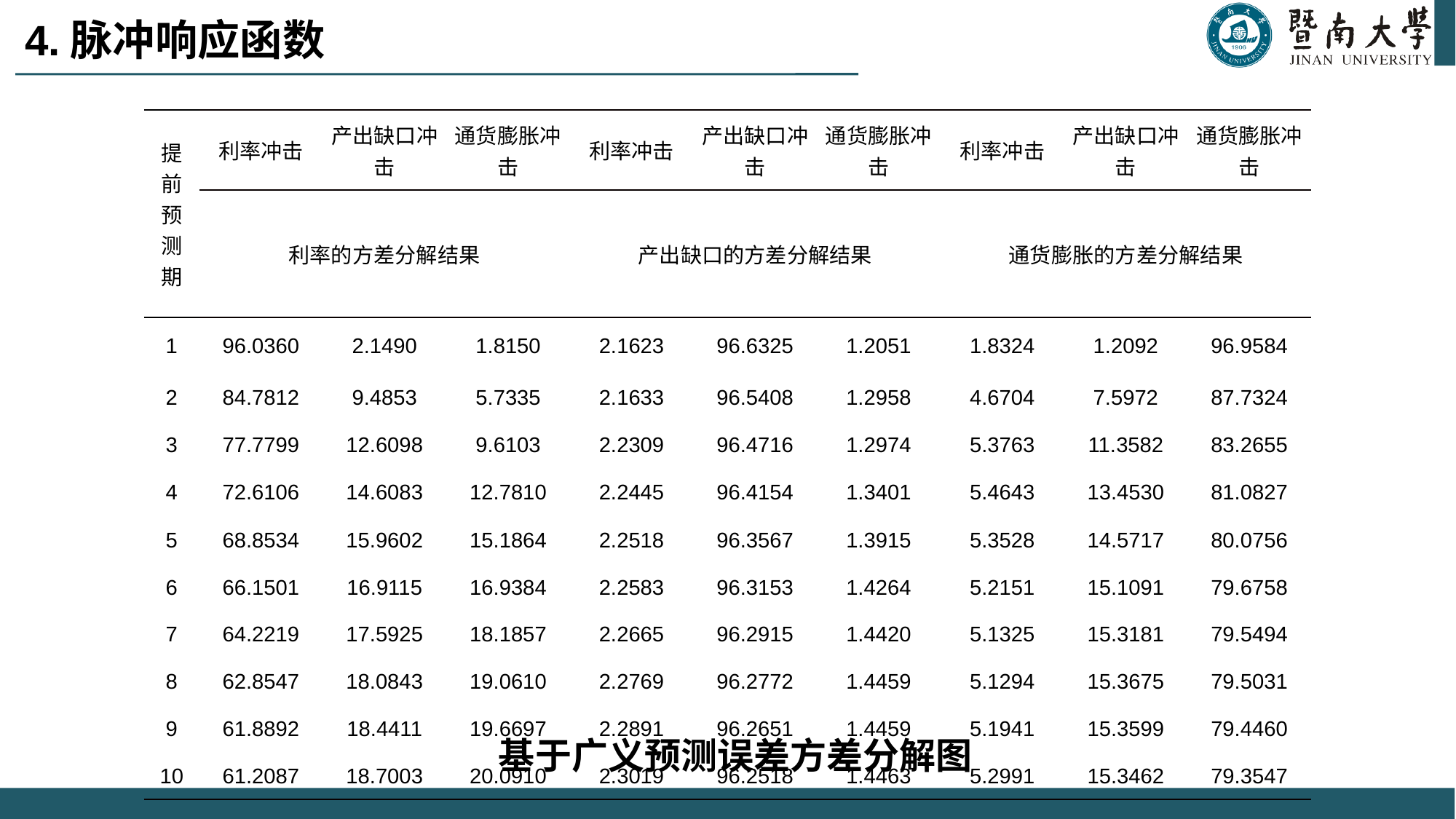

# 4.脉冲响应函数
| 提前预测期 | 利率冲击 | 产出缺口冲击 | 通货膨胀冲击 | 利率冲击 | 产出缺口冲击 | 通货膨胀冲击 | 利率冲击 | 产出缺口冲击 | 通货膨胀冲击 |
| --- | --- | --- | --- | --- | --- | --- | --- | --- | --- |
|  | 利率的方差分解结果 |  |  | 产出缺口的方差分解结果 |  |  | 通货膨胀的方差分解结果 |  |  |
| 1 | 96.0360 | 2.1490 | 1.8150 | 2.1623 | 96.6325 | 1.2051 | 1.8324 | 1.2092 | 96.9584 |
| 2 | 84.7812 | 9.4853 | 5.7335 | 2.1633 | 96.5408 | 1.2958 | 4.6704 | 7.5972 | 87.7324 |
| 3 | 77.7799 | 12.6098 | 9.6103 | 2.2309 | 96.4716 | 1.2974 | 5.3763 | 11.3582 | 83.2655 |
| 4 | 72.6106 | 14.6083 | 12.7810 | 2.2445 | 96.4154 | 1.3401 | 5.4643 | 13.4530 | 81.0827 |
| 5 | 68.8534 | 15.9602 | 15.1864 | 2.2518 | 96.3567 | 1.3915 | 5.3528 | 14.5717 | 80.0756 |
| 6 | 66.1501 | 16.9115 | 16.9384 | 2.2583 | 96.3153 | 1.4264 | 5.2151 | 15.1091 | 79.6758 |
| 7 | 64.2219 | 17.5925 | 18.1857 | 2.2665 | 96.2915 | 1.4420 | 5.1325 | 15.3181 | 79.5494 |
| 8 | 62.8547 | 18.0843 | 19.0610 | 2.2769 | 96.2772 | 1.4459 | 5.1294 | 15.3675 | 79.5031 |
| 9 | 61.8892 | 18.4411 | 19.6697 | 2.2891 | 96.2651 | 1.4459 | 5.1941 | 15.3599 | 79.4460 |
| 10 | 61.2087 | 18.7003 | 20.0910 | 2.3019 | 96.2518 | 1.4463 | 5.2991 | 15.3462 | 79.3547 |
 基于广义预测误差方差分解图